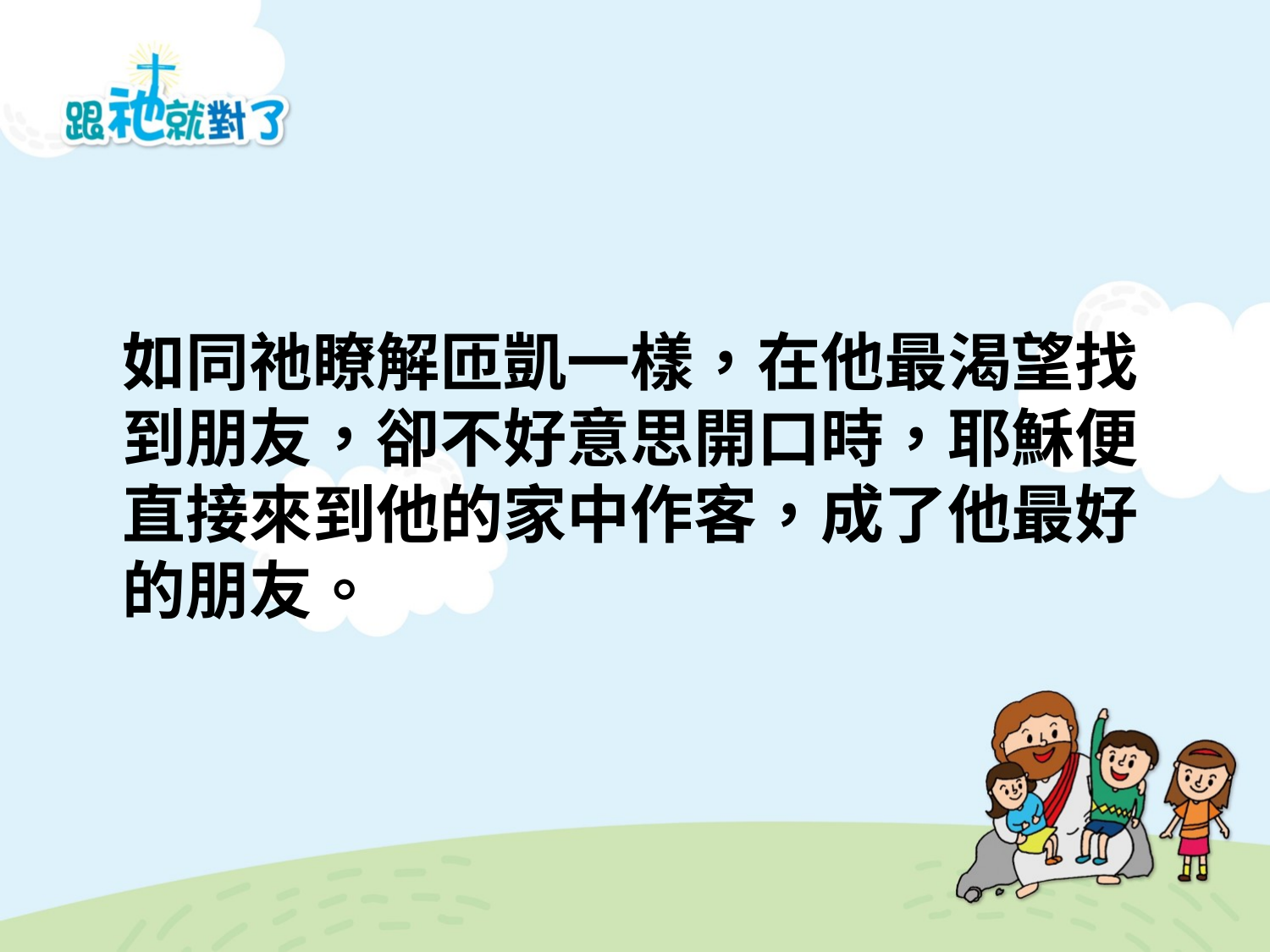

如同祂瞭解匝凱一樣，在他最渴望找到朋友，卻不好意思開口時，耶穌便直接來到他的家中作客，成了他最好的朋友。